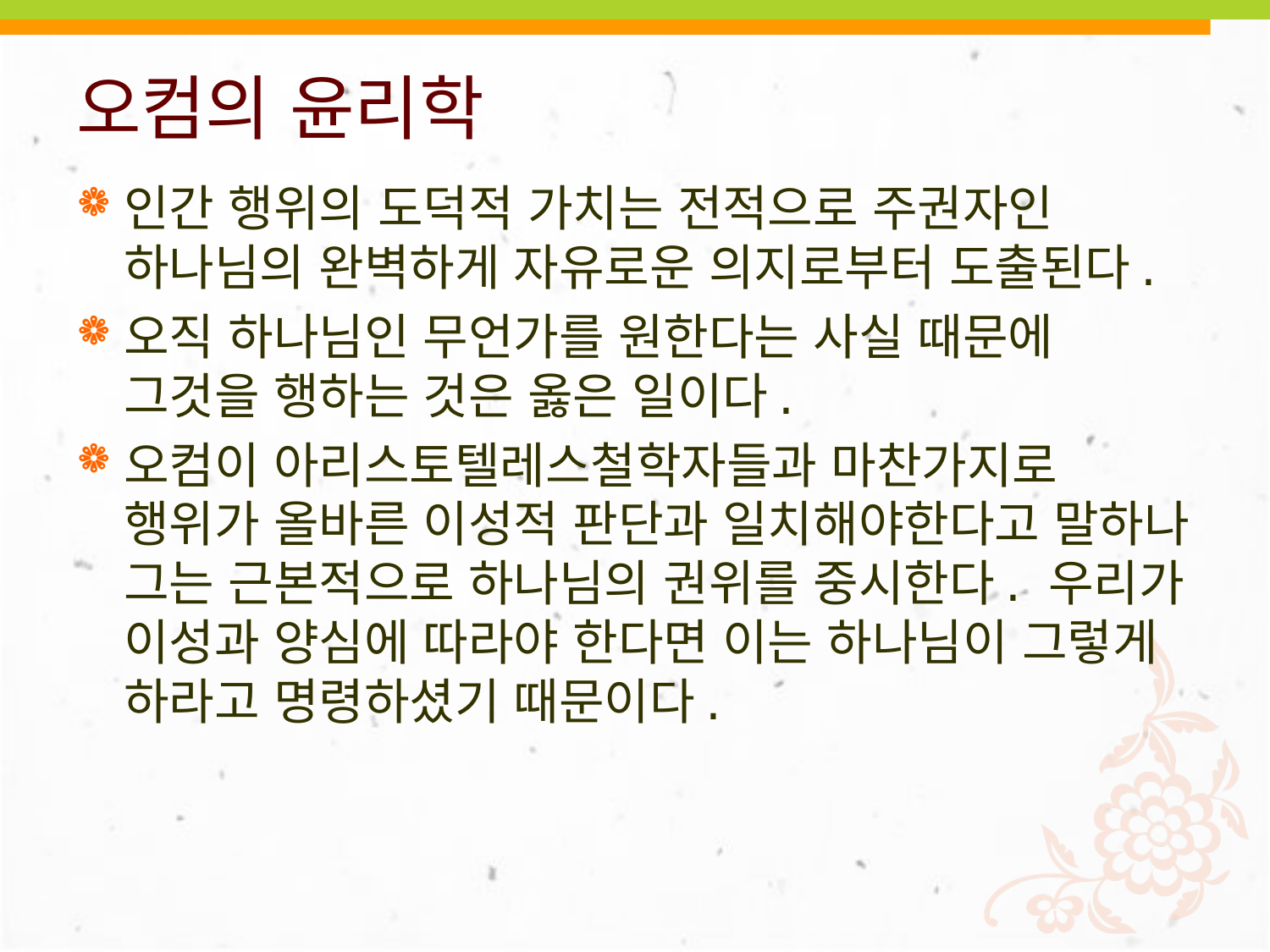

# 오컴의 윤리학
인간 행위의 도덕적 가치는 전적으로 주권자인 하나님의 완벽하게 자유로운 의지로부터 도출된다.
오직 하나님인 무언가를 원한다는 사실 때문에 그것을 행하는 것은 옳은 일이다.
오컴이 아리스토텔레스철학자들과 마찬가지로 행위가 올바른 이성적 판단과 일치해야한다고 말하나 그는 근본적으로 하나님의 권위를 중시한다. 우리가 이성과 양심에 따라야 한다면 이는 하나님이 그렇게 하라고 명령하셨기 때문이다.